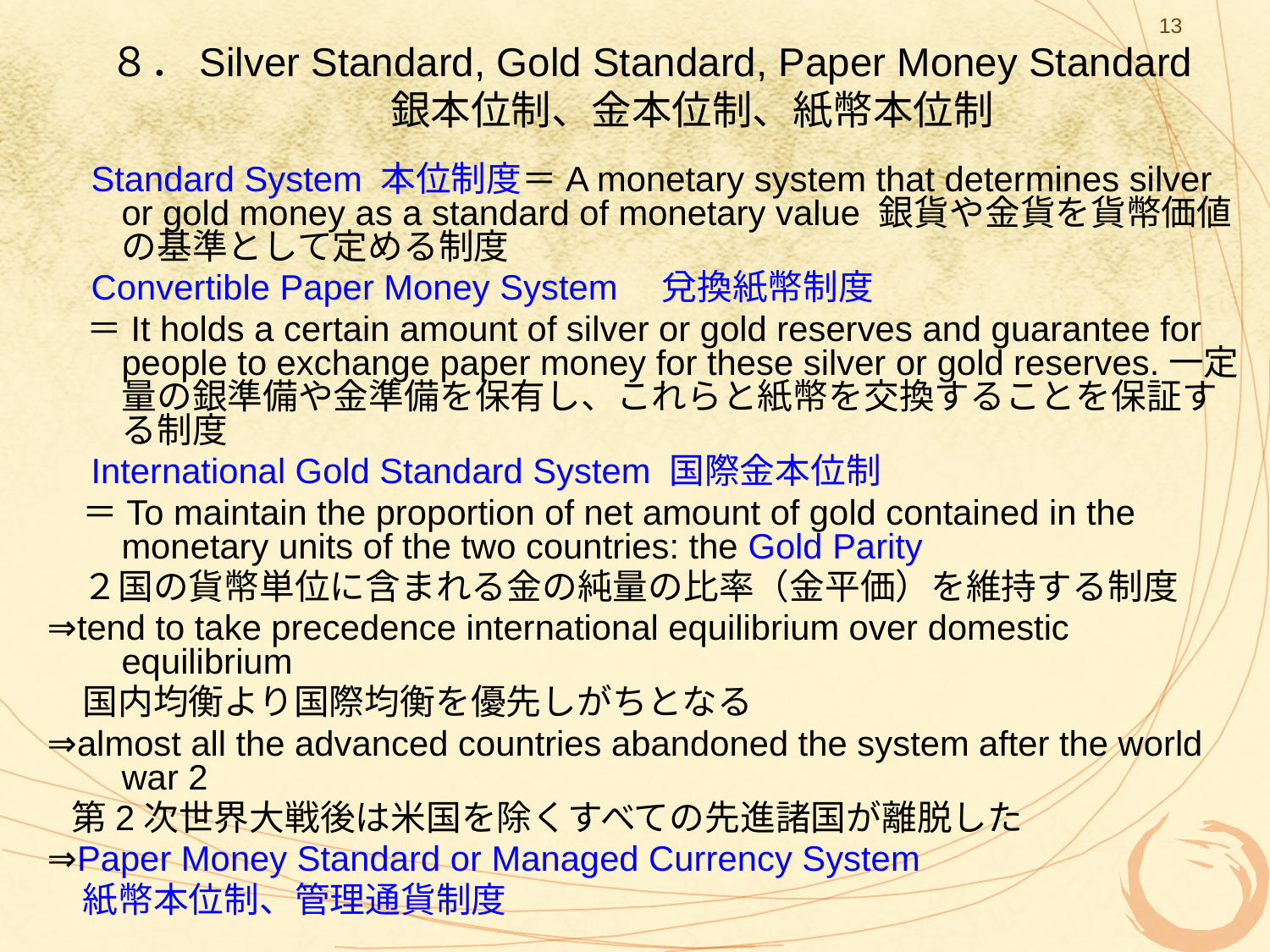

13
# ８．Silver Standard, Gold Standard, Paper Money Standard 　　銀本位制、金本位制、紙幣本位制
　Standard System 本位制度＝A monetary system that determines silver or gold money as a standard of monetary value 銀貨や金貨を貨幣価値の基準として定める制度
　Convertible Paper Money System　兌換紙幣制度
    ＝It holds a certain amount of silver or gold reserves and guarantee for people to exchange paper money for these silver or gold reserves.一定量の銀準備や金準備を保有し、これらと紙幣を交換することを保証する制度
　International Gold Standard System 国際金本位制
　＝To maintain the proportion of net amount of gold contained in the monetary units of the two countries: the Gold Parity
　２国の貨幣単位に含まれる金の純量の比率（金平価）を維持する制度
⇒tend to take precedence international equilibrium over domestic equilibrium
　国内均衡より国際均衡を優先しがちとなる
⇒almost all the advanced countries abandoned the system after the world war 2
  第2次世界大戦後は米国を除くすべての先進諸国が離脱した
⇒Paper Money Standard or Managed Currency System
　紙幣本位制、管理通貨制度